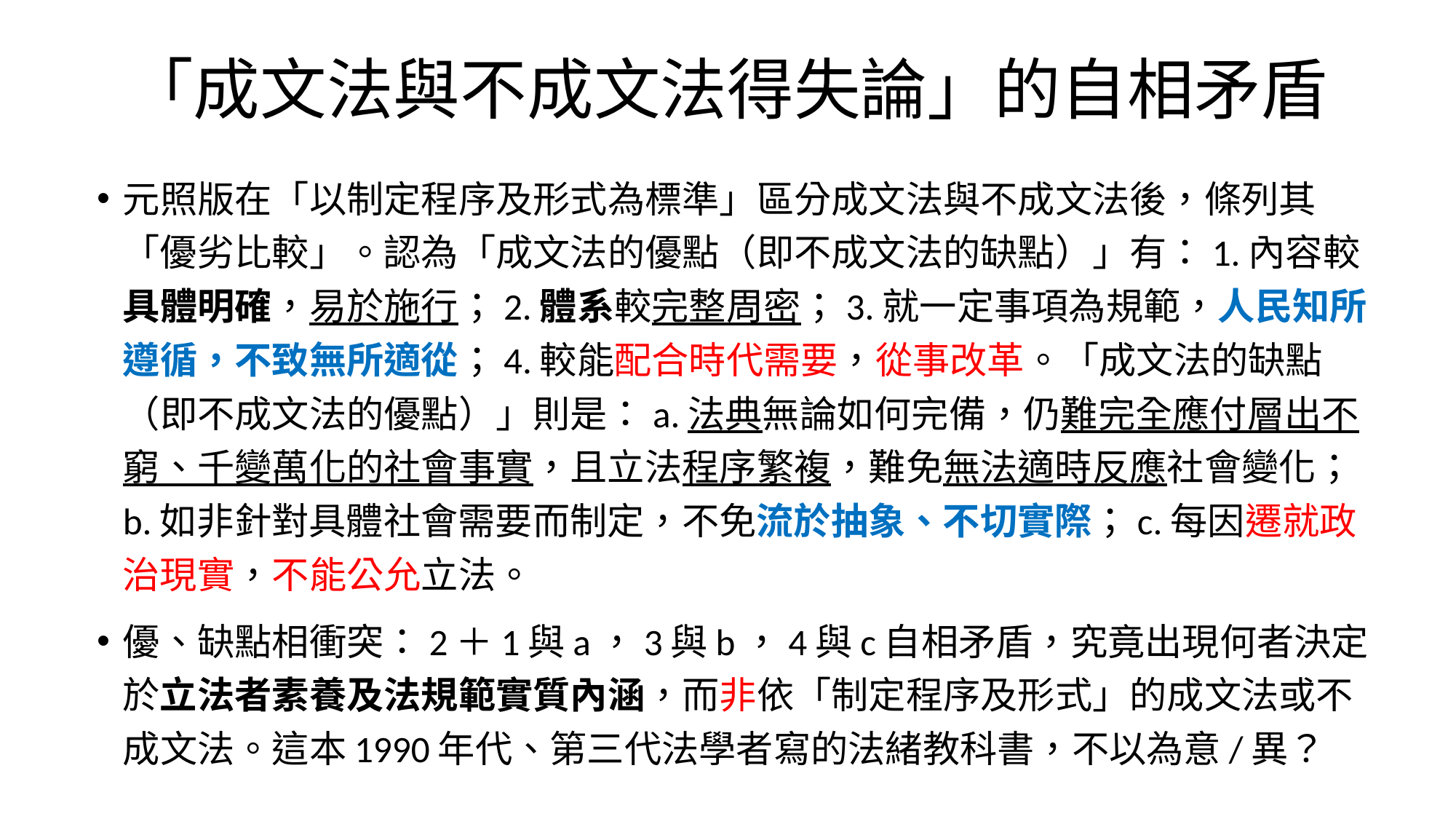

# 「成文法與不成文法得失論」的自相矛盾
元照版在「以制定程序及形式為標準」區分成文法與不成文法後，條列其「優劣比較」。認為「成文法的優點（即不成文法的缺點）」有：1.內容較具體明確，易於施行；2.體系較完整周密；3.就一定事項為規範，人民知所遵循，不致無所適從；4.較能配合時代需要，從事改革。「成文法的缺點（即不成文法的優點）」則是：a.法典無論如何完備，仍難完全應付層出不窮、千變萬化的社會事實，且立法程序繁複，難免無法適時反應社會變化；b.如非針對具體社會需要而制定，不免流於抽象、不切實際；c.每因遷就政治現實，不能公允立法。
優、缺點相衝突：2＋1與a，3與b，4與c自相矛盾，究竟出現何者決定於立法者素養及法規範實質內涵，而非依「制定程序及形式」的成文法或不成文法。這本1990年代、第三代法學者寫的法緒教科書，不以為意/異？